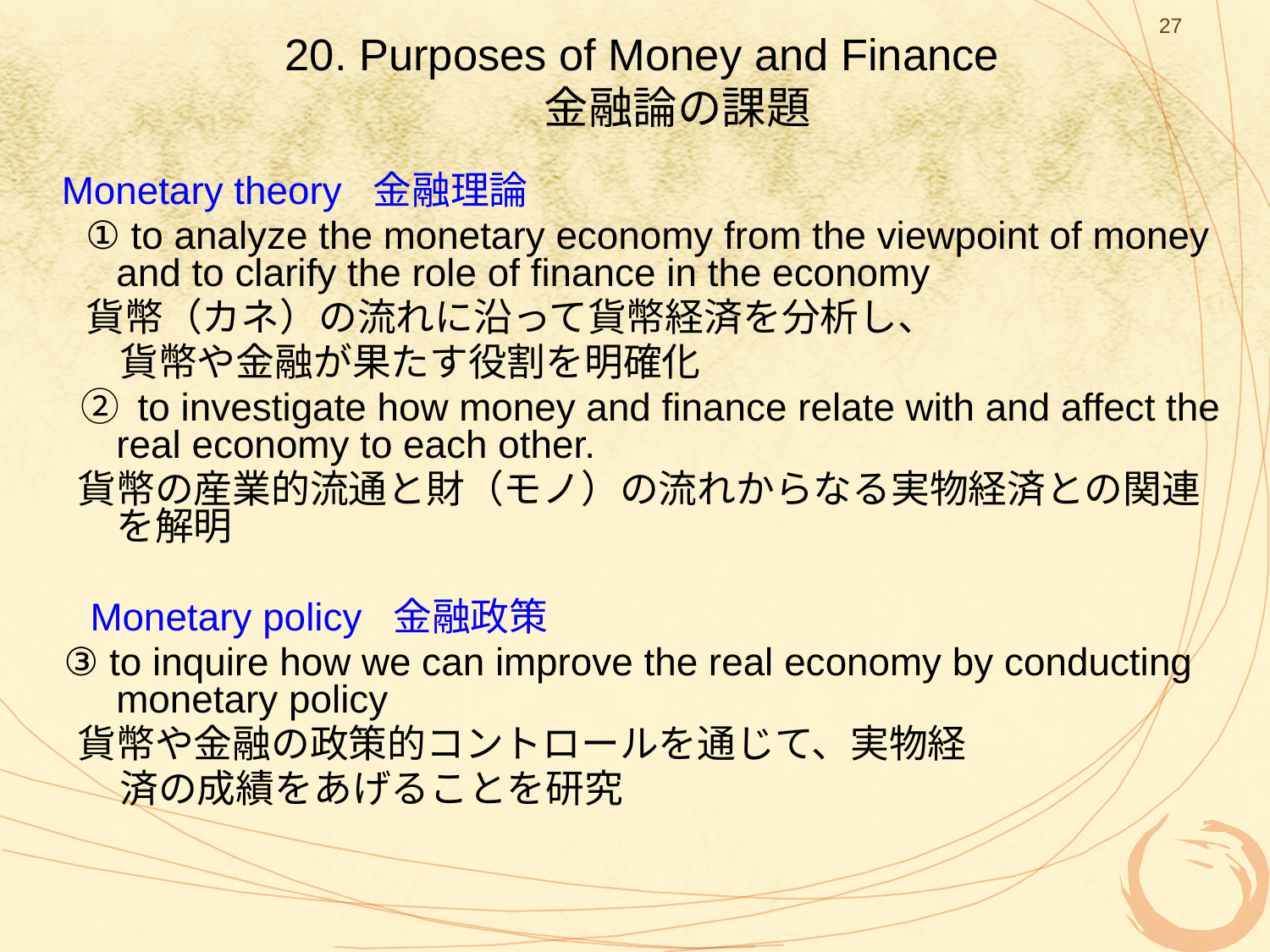

27
# 20. Purposes of Money and Finance 金融論の課題
  Monetary theory  金融理論
    ① to analyze the monetary economy from the viewpoint of money and to clarify the role of finance in the economy
    貨幣（カネ）の流れに沿って貨幣経済を分析し、
　　貨幣や金融が果たす役割を明確化
　② to investigate how money and finance relate with and affect the real economy to each other.
   貨幣の産業的流通と財（モノ）の流れからなる実物経済との関連を解明

　Monetary policy  金融政策
  ③ to inquire how we can improve the real economy by conducting monetary policy
   貨幣や金融の政策的コントロールを通じて、実物経
　　済の成績をあげることを研究